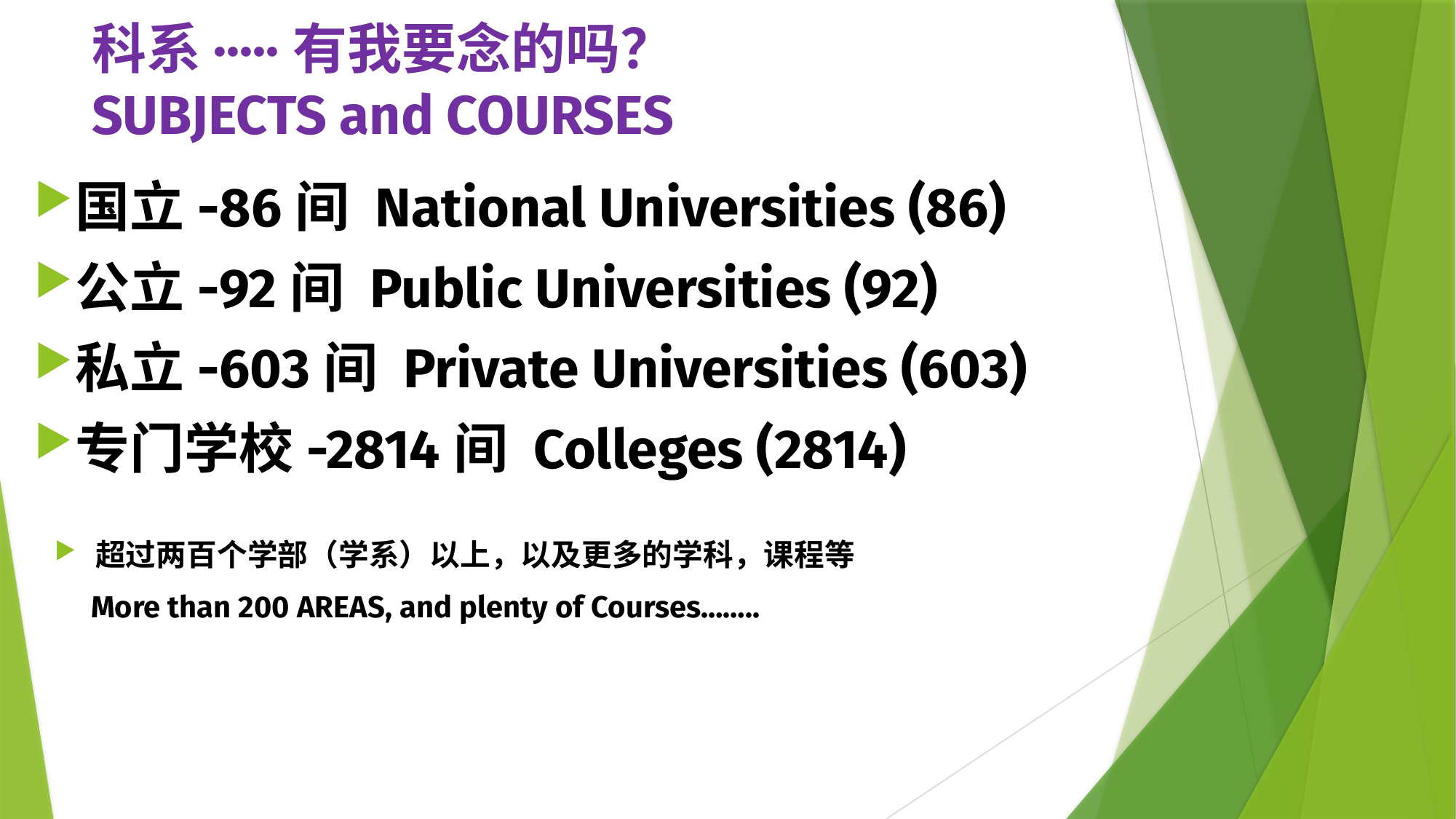

# 科系·····有我要念的吗？ SUBJECTS and COURSES
国立-86间 National Universities (86)
公立-92间 Public Universities (92)
私立-603间 Private Universities (603)
专门学校-2814间 Colleges (2814)
超过两百个学部（学系）以上，以及更多的学科，课程等
     More than 200 AREAS, and plenty of Courses……..